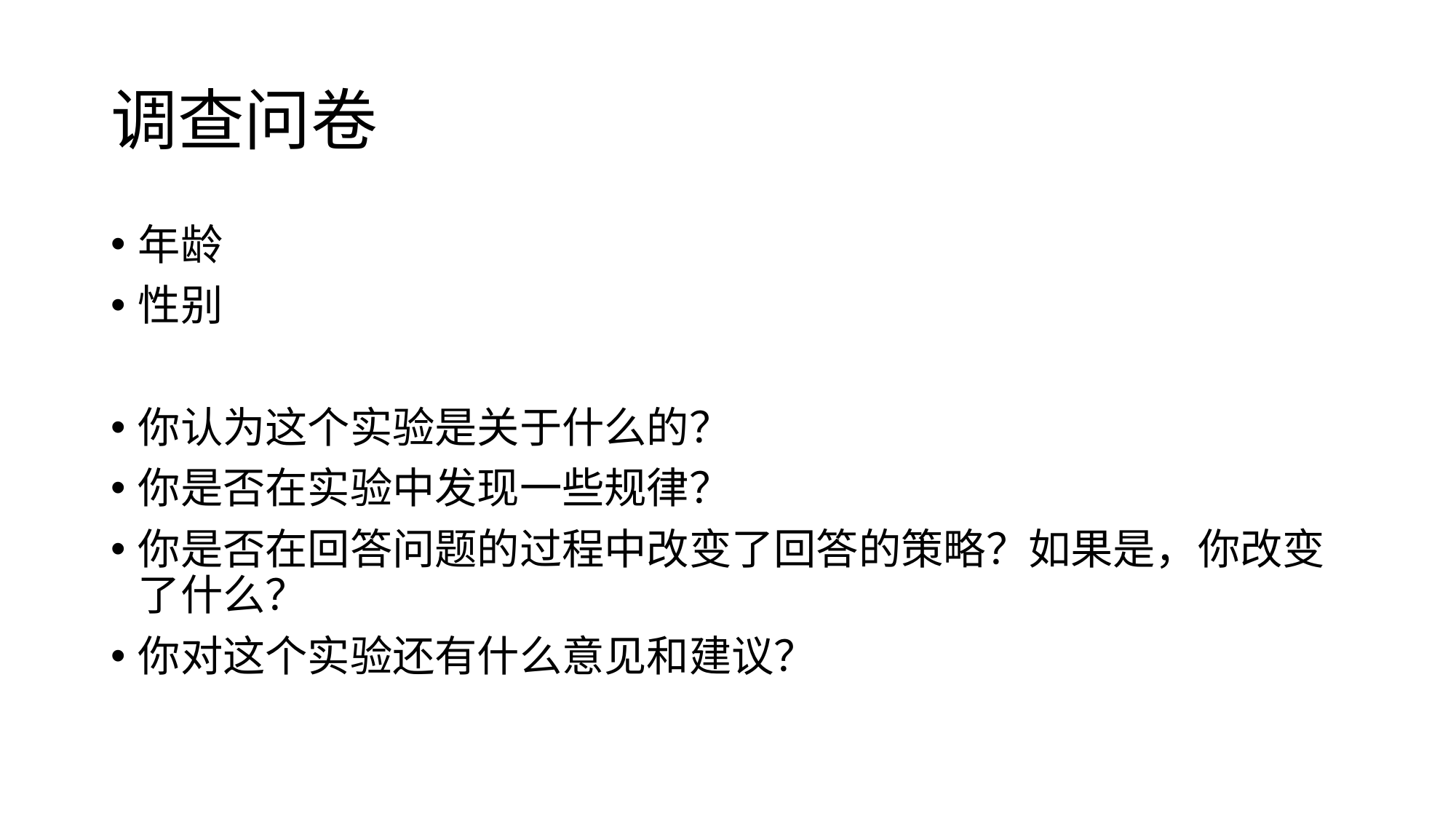

# 调查问卷
年龄
性别

你认为这个实验是关于什么的？
你是否在实验中发现一些规律？
你是否在回答问题的过程中改变了回答的策略？如果是，你改变了什么？
你对这个实验还有什么意见和建议？